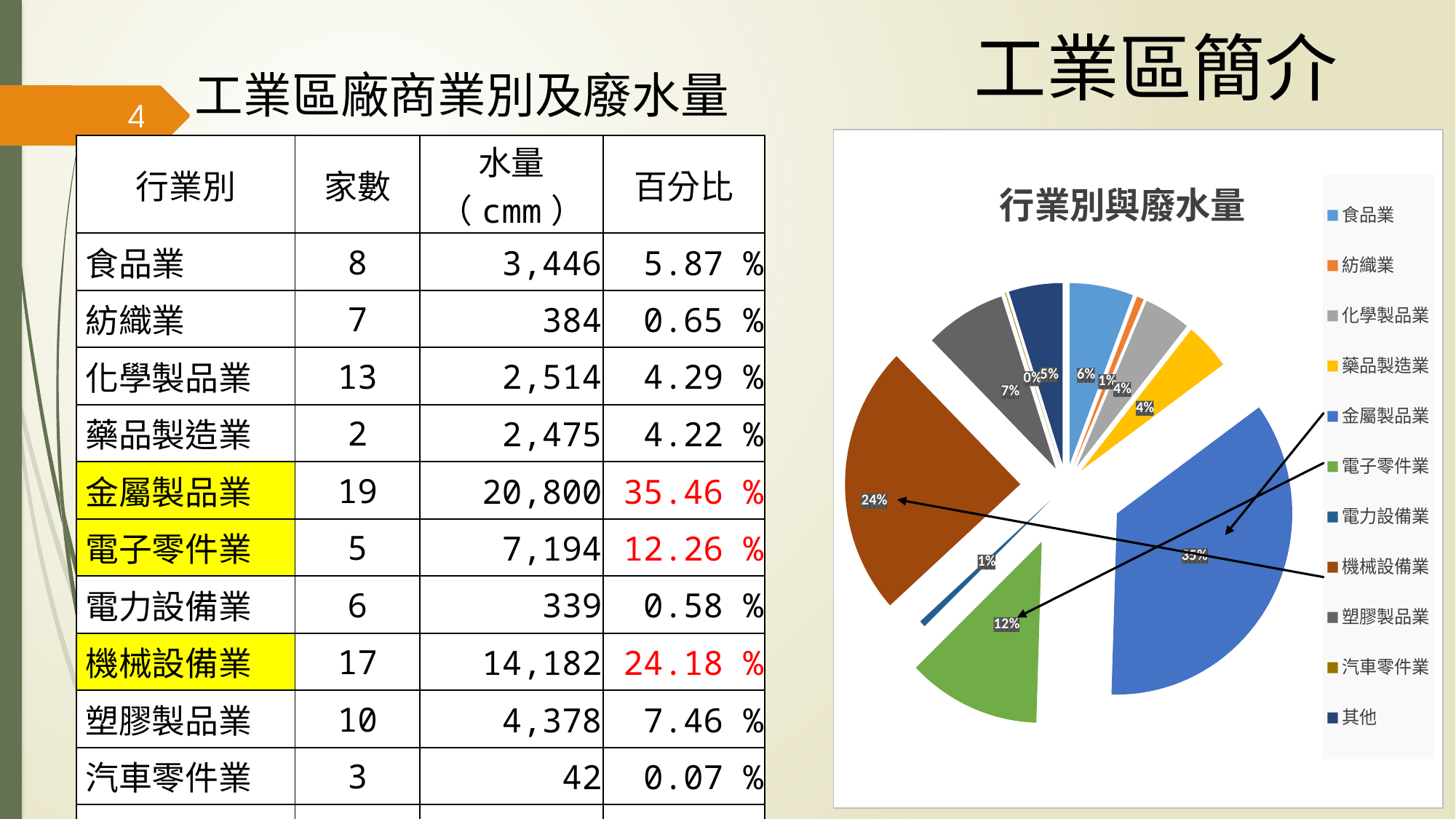

工業區簡介
工業區廠商業別及廢水量
4

### Chart: 行業別與廢水量

| Category | 百分比 |
|---|---|
| 食品業 | 0.05870000000000001 |
| 紡織業 | 0.0065000000000000014 |
| 化學製品業 | 0.04290000000000001 |
| 藥品製造業 | 0.0422 |
| 金屬製品業 | 0.3546000000000001 |
| 電子零件業 | 0.12260000000000001 |
| 電力設備業 | 0.0058000000000000005 |
| 機械設備業 | 0.24180000000000001 |
| 塑膠製品業 | 0.07460000000000001 |
| 汽車零件業 | 0.0007000000000000001 |
| 其他 | 0.04950000000000001 |
| 行業別 | 家數 | 水量（cmm） | 百分比 |
| --- | --- | --- | --- |
| 食品業 | 8 | 3,446 | 5.87 % |
| 紡織業 | 7 | 384 | 0.65 % |
| 化學製品業 | 13 | 2,514 | 4.29 % |
| 藥品製造業 | 2 | 2,475 | 4.22 % |
| 金屬製品業 | 19 | 20,800 | 35.46 % |
| 電子零件業 | 5 | 7,194 | 12.26 % |
| 電力設備業 | 6 | 339 | 0.58 % |
| 機械設備業 | 17 | 14,182 | 24.18 % |
| 塑膠製品業 | 10 | 4,378 | 7.46 % |
| 汽車零件業 | 3 | 42 | 0.07 % |
| 其他 | 18 | 2,903 | 4.95 % |
| 合計 | 108 | 58,657 | 100 % |